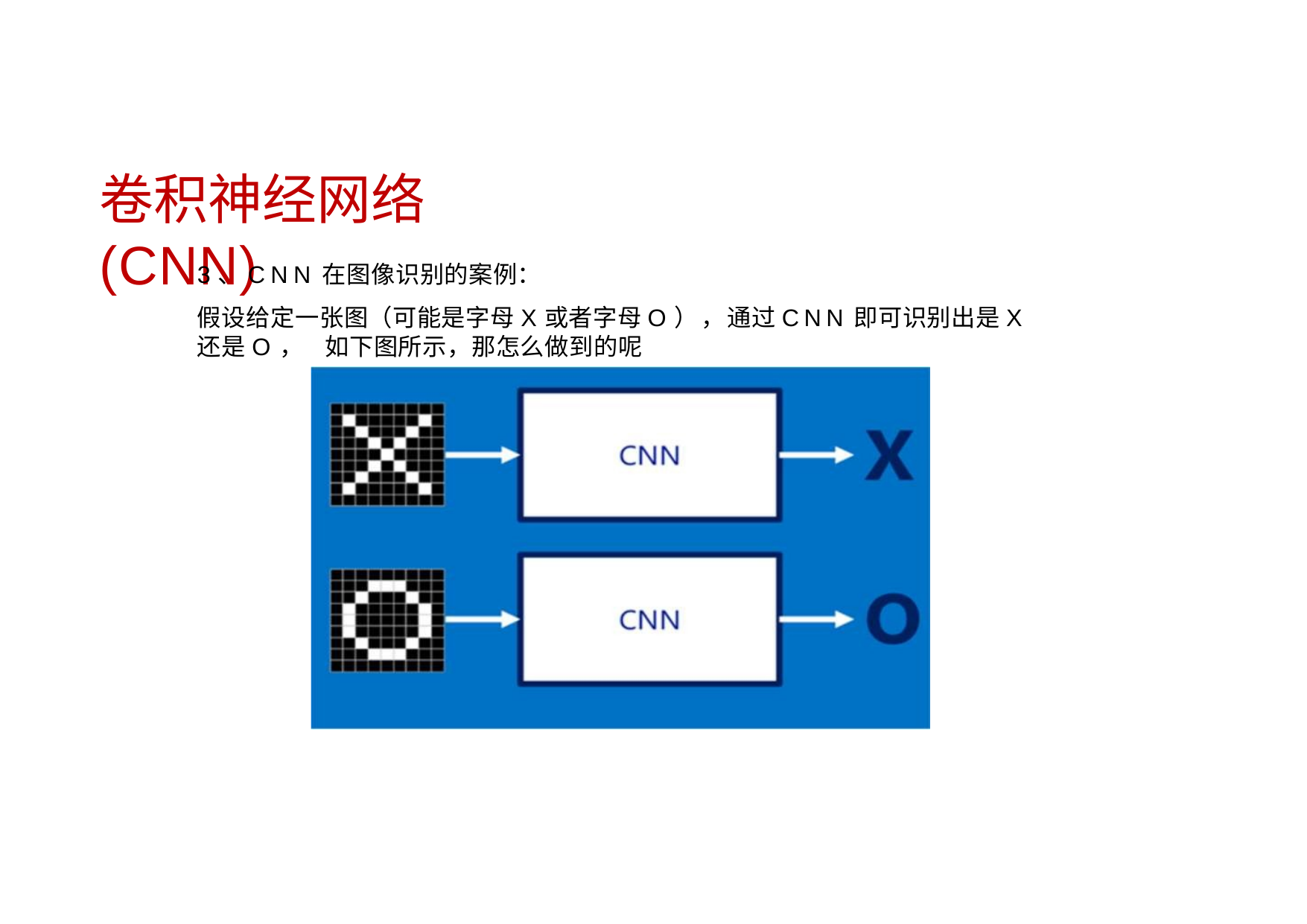

# 卷积神经网络(CNN)
3、CNN在图像识别的案例：
假设给定一张图（可能是字母X或者字母O），通过CNN即可识别出是X还是O，  如下图所示，那怎么做到的呢